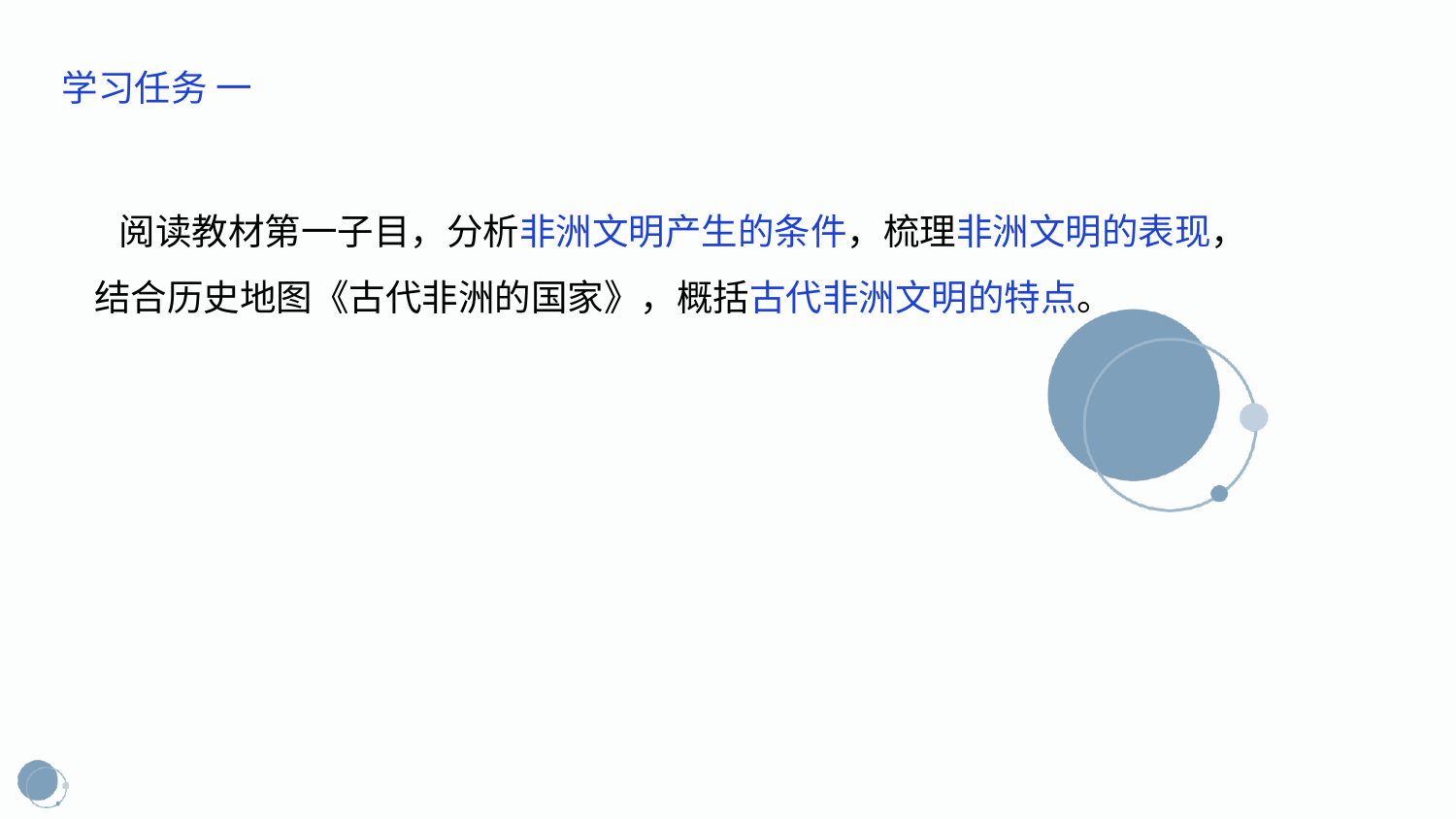

学习任务 一
  阅读教材第一子目，分析非洲文明产生的条件，梳理非洲文明的表现，结合历史地图《古代非洲的国家》，概括古代非洲文明的特点。